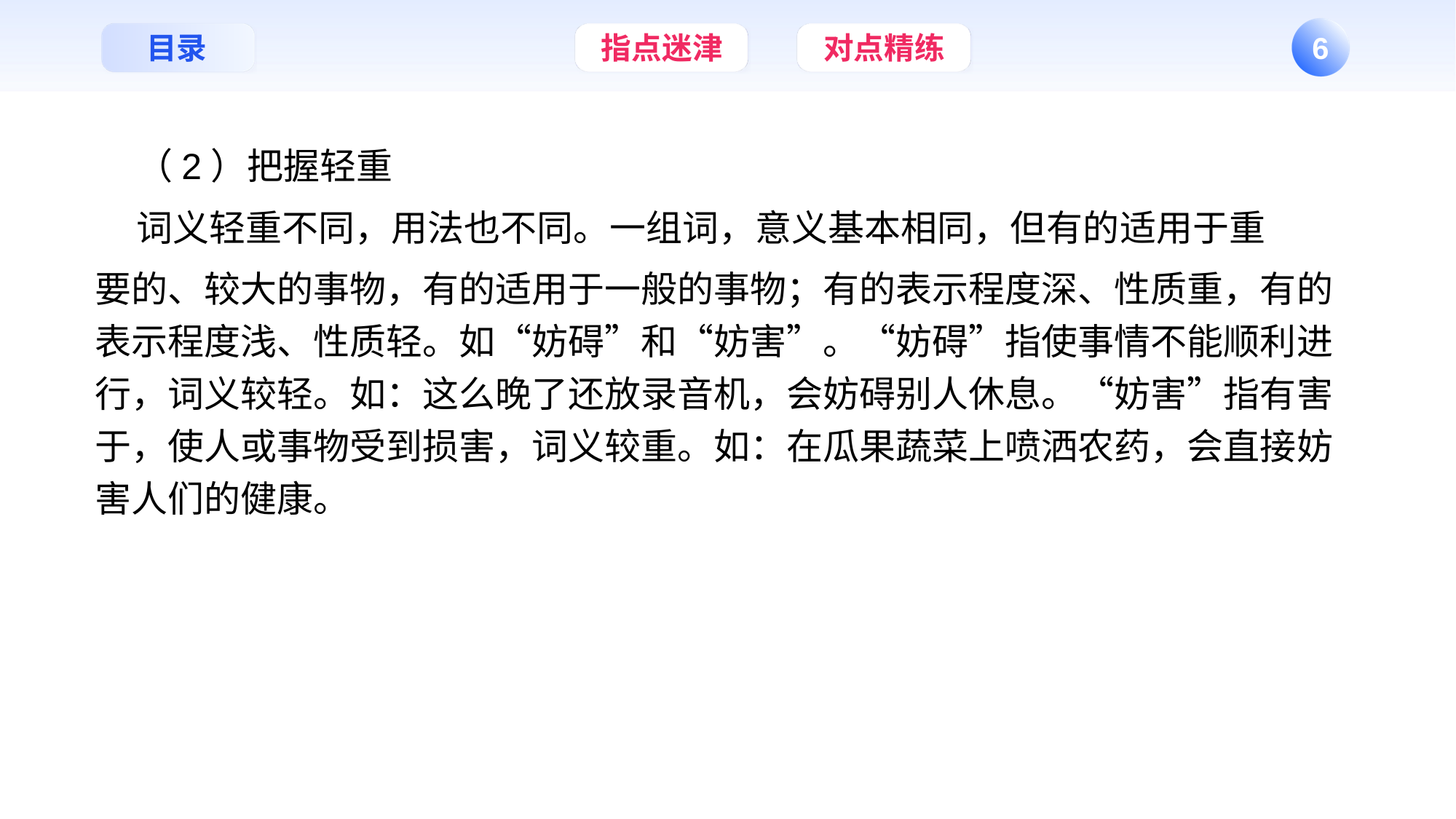

（2）把握轻重
    词义轻重不同，用法也不同。一组词，意义基本相同，但有的适用于重
要的、较大的事物，有的适用于一般的事物；有的表示程度深、性质重，有的表示程度浅、性质轻。如“妨碍”和“妨害”。“妨碍”指使事情不能顺利进行，词义较轻。如：这么晚了还放录音机，会妨碍别人休息。“妨害”指有害于，使人或事物受到损害，词义较重。如：在瓜果蔬菜上喷洒农药，会直接妨害人们的健康。